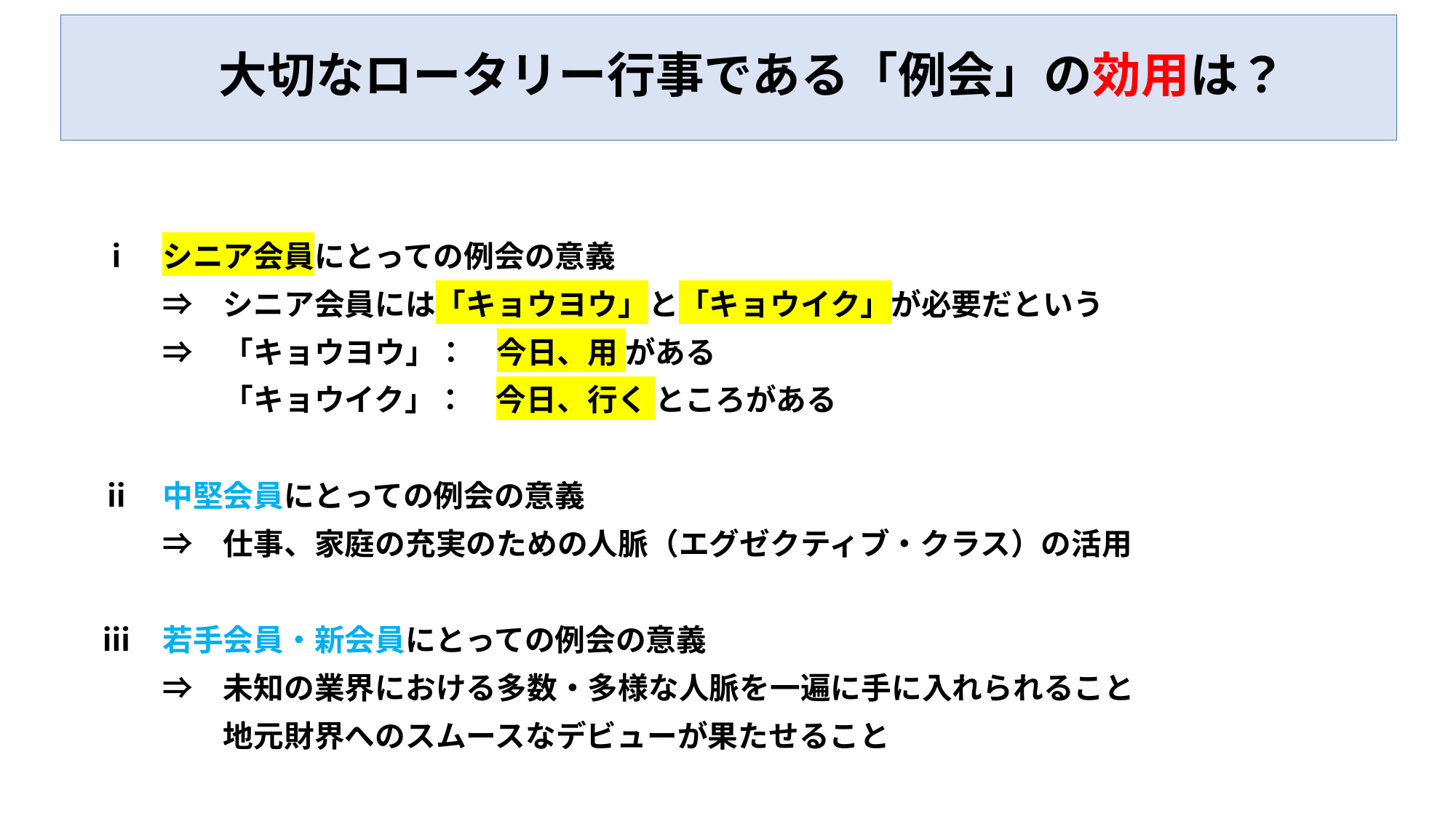

# 大切なロータリー行事である「例会」の効用は？

　ⅰ　シニア会員にとっての例会の意義
　　　⇒　シニア会員には「キョウヨウ」と「キョウイク」が必要だという
　　　⇒　「キョウヨウ」：　今日、用 がある
　　　　　「キョウイク」：　今日、行く ところがある

　ⅱ　中堅会員にとっての例会の意義
　　　⇒　仕事、家庭の充実のための人脈（エグゼクティブ・クラス）の活用

　ⅲ　若手会員・新会員にとっての例会の意義
　　　⇒　未知の業界における多数・多様な人脈を一遍に手に入れられること
　　　　　地元財界へのスムースなデビューが果たせること